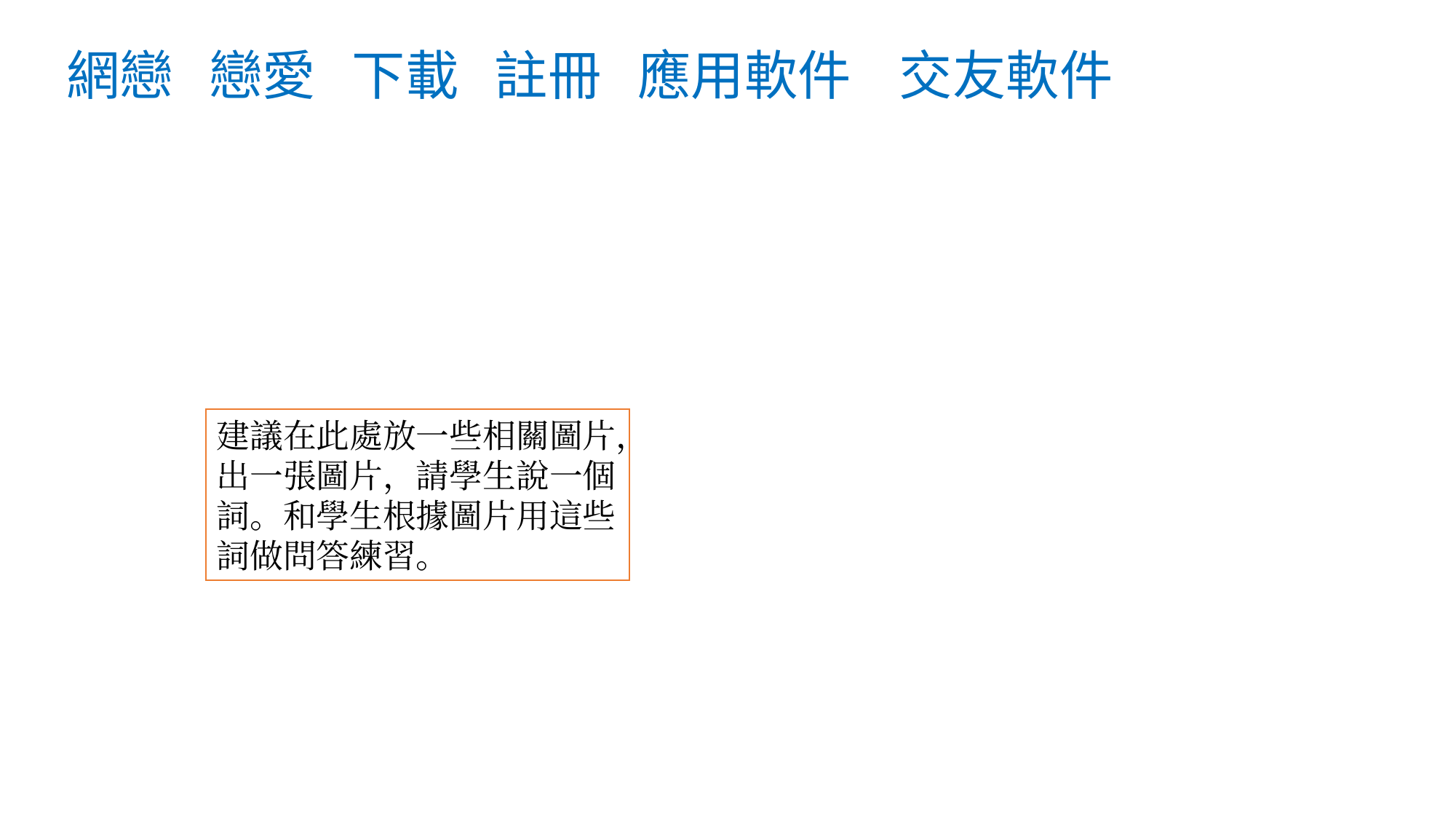

# 網戀   戀愛   下載   註冊   應用軟件    交友軟件
建議在此處放一些相關圖片，出一張圖片，請學生說一個詞。和學生根據圖片用這些詞做問答練習。